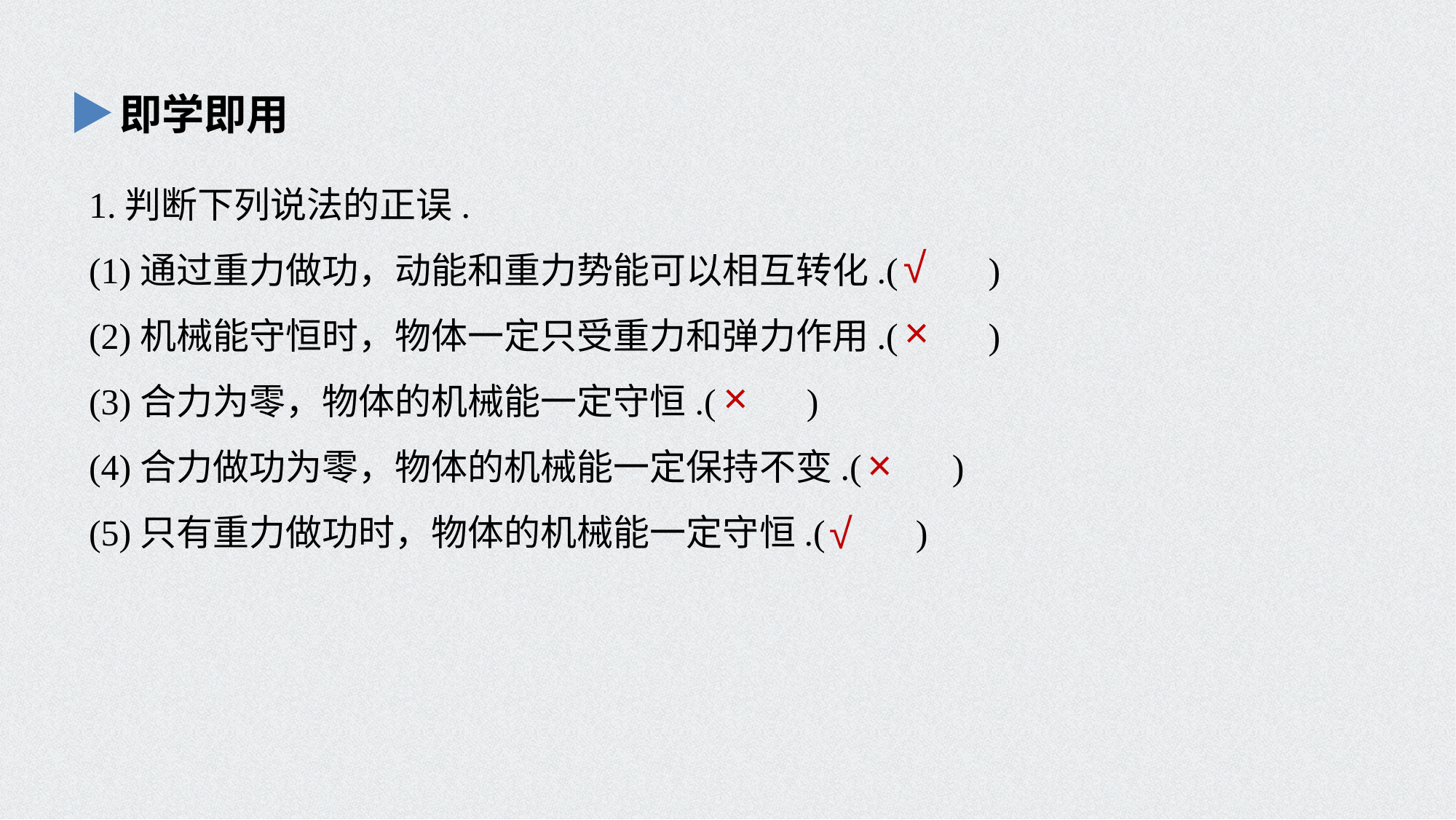

即学即用

1.判断下列说法的正误.
(1)通过重力做功，动能和重力势能可以相互转化.(　　)
(2)机械能守恒时，物体一定只受重力和弹力作用.(　　)
(3)合力为零，物体的机械能一定守恒.(　　)
(4)合力做功为零，物体的机械能一定保持不变.(　　)
(5)只有重力做功时，物体的机械能一定守恒.(　　)
√
×
×
×
√